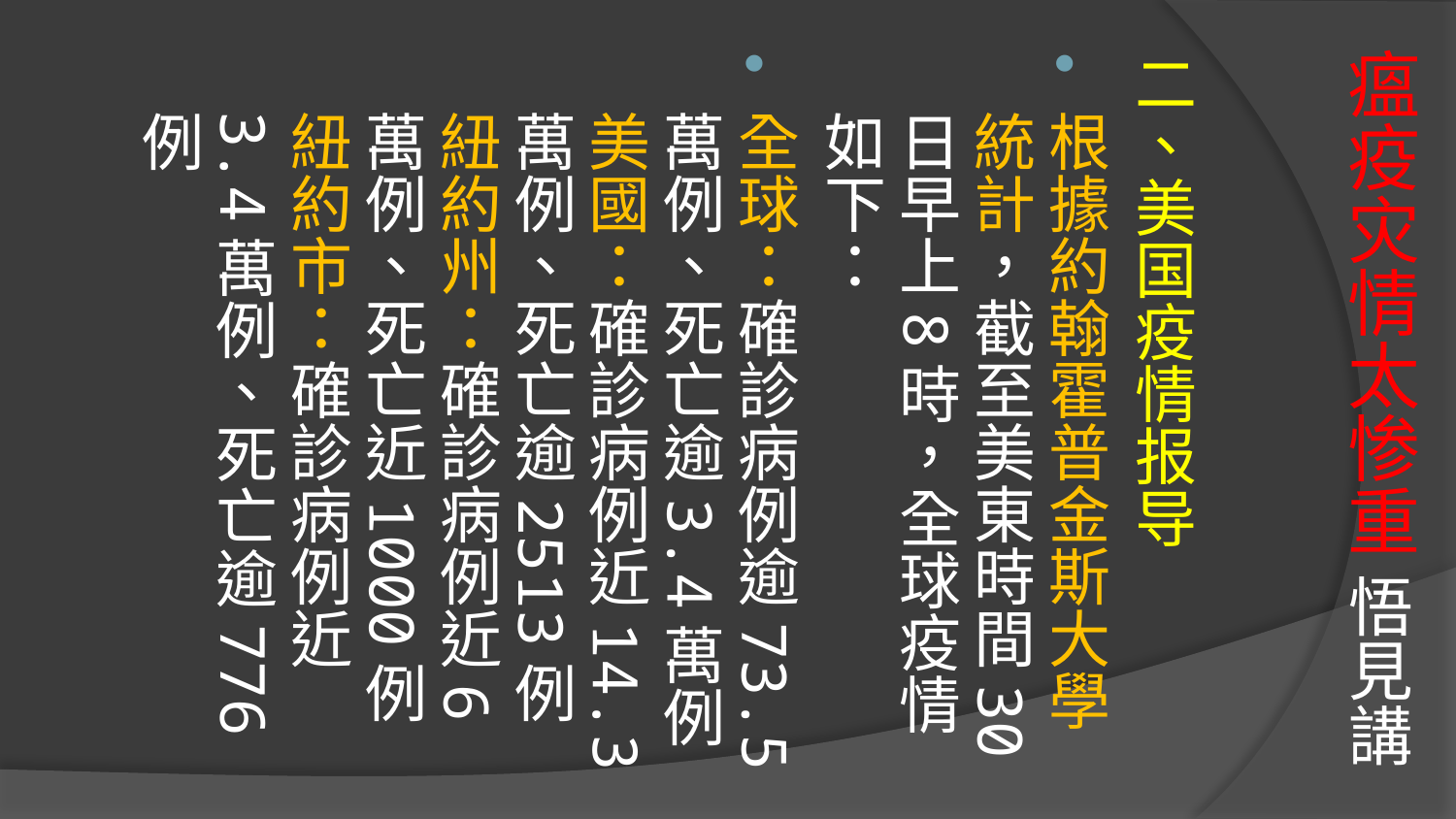

# 瘟疫灾情太惨重 悟見講
二、美国疫情报导
根據約翰霍普金斯大學統計，截至美東時間30日早上8時，全球疫情如下：
全球：確診病例逾73.5萬例、死亡逾3.4萬例
美國：確診病例近14.3萬例、死亡逾2513例
紐約州：確診病例近6萬例、死亡近1000例
紐約市：確診病例近3.4萬例、死亡逾776例